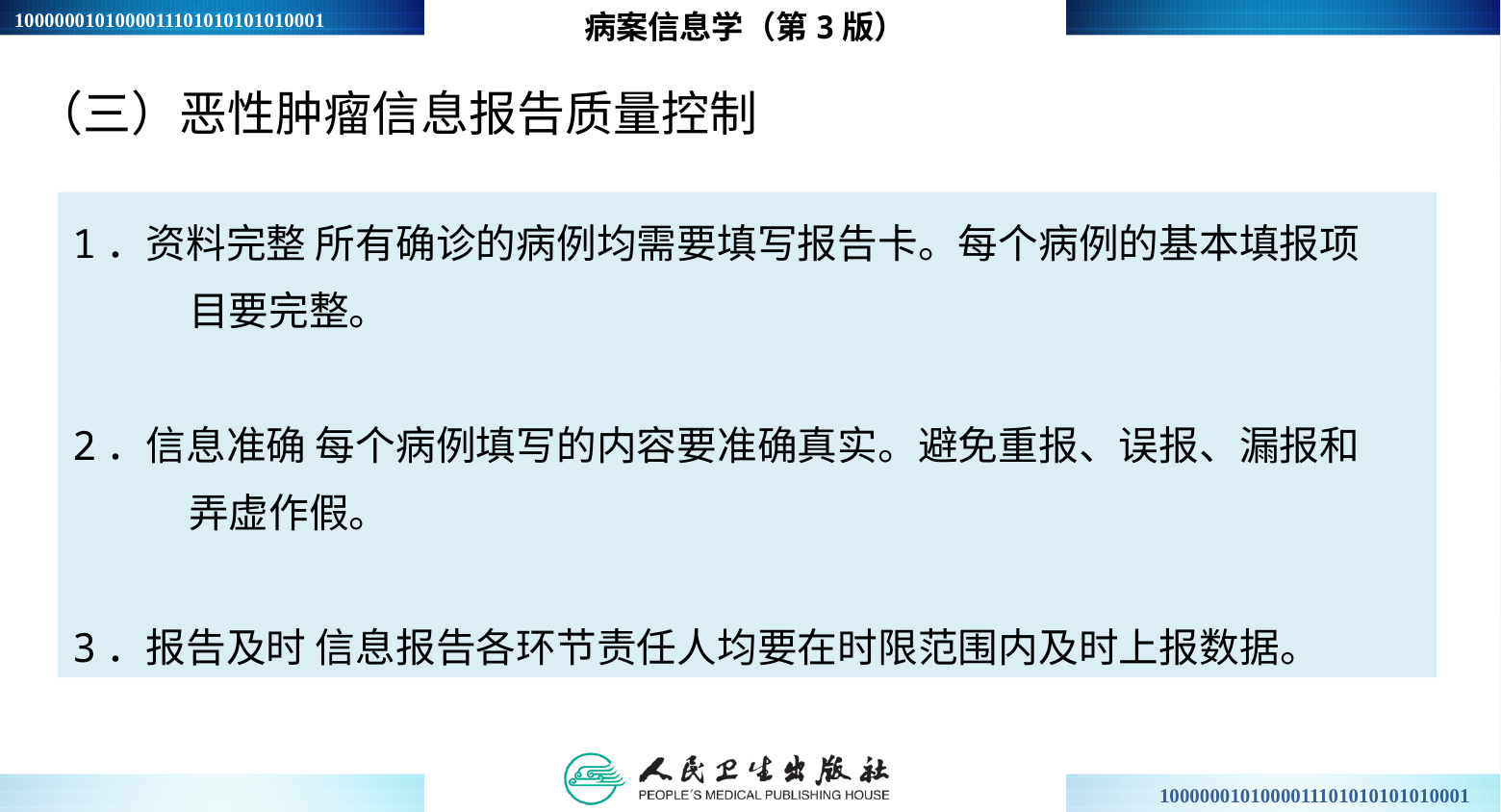

病案信息学（第3版）
（三）恶性肿瘤信息报告质量控制
1．资料完整 所有确诊的病例均需要填写报告卡。每个病例的基本填报项
            目要完整。

2．信息准确 每个病例填写的内容要准确真实。避免重报、误报、漏报和
            弄虚作假。

3．报告及时 信息报告各环节责任人均要在时限范围内及时上报数据。